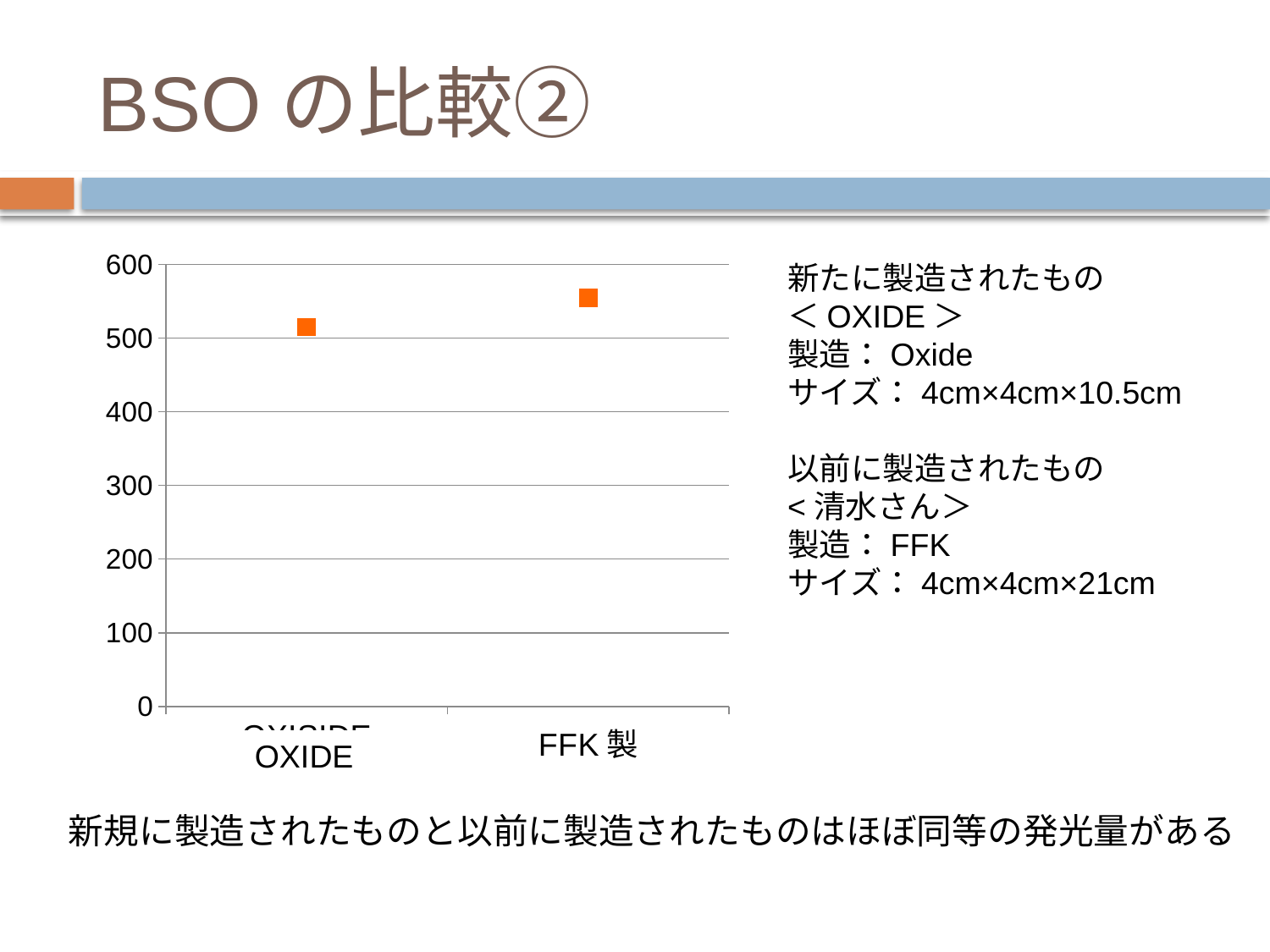

# BSOの比較②

### Chart

| Category |  |
|---|---|
| OXISIDE | 515.0 |
| FFK製 | 555.0 |
新たに製造されたもの
＜OXIDE＞
製造：Oxide
サイズ：4cm×4cm×10.5cm

以前に製造されたもの
<清水さん＞
製造：FFK
サイズ：4cm×4cm×21cm
OXIDE
新規に製造されたものと以前に製造されたものはほぼ同等の発光量がある